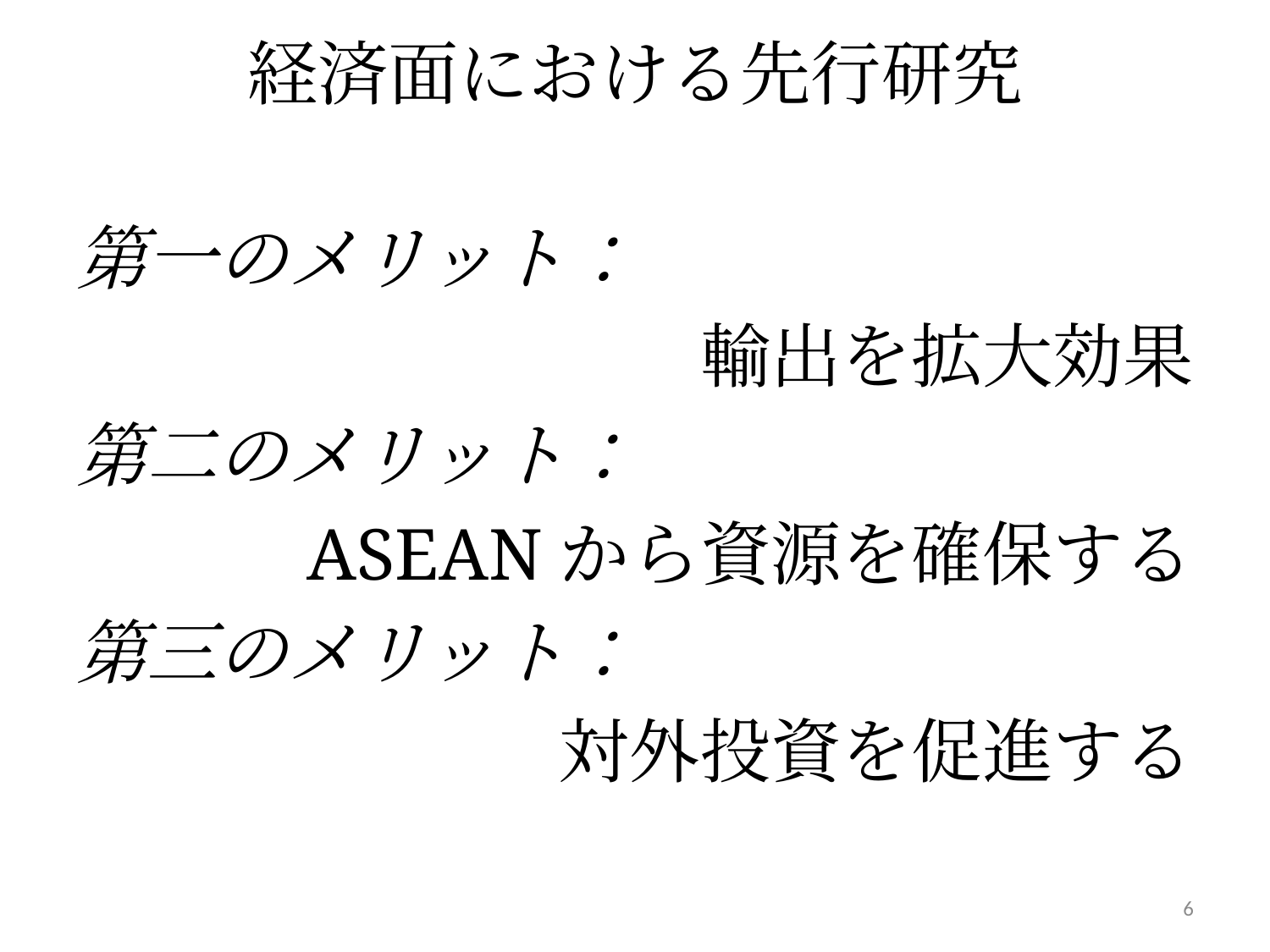

# 経済面における先行研究
第一のメリット：
輸出を拡大効果
第二のメリット：
ASEANから資源を確保する
第三のメリット：
　対外投資を促進する

6